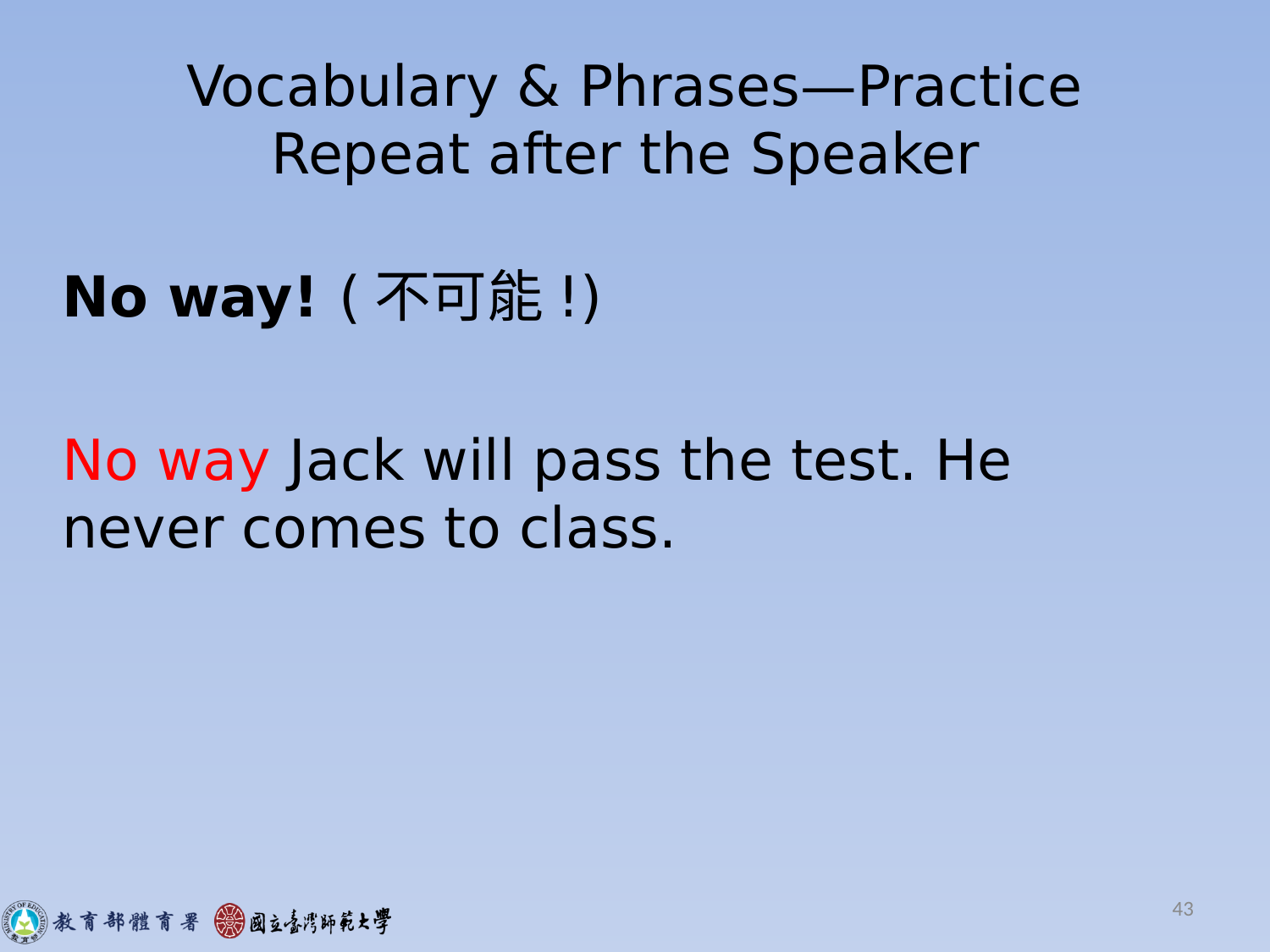

# Vocabulary & Phrases—Practice Repeat after the Speaker
No way! (不可能!)

No way Jack will pass the test. He never comes to class.

43